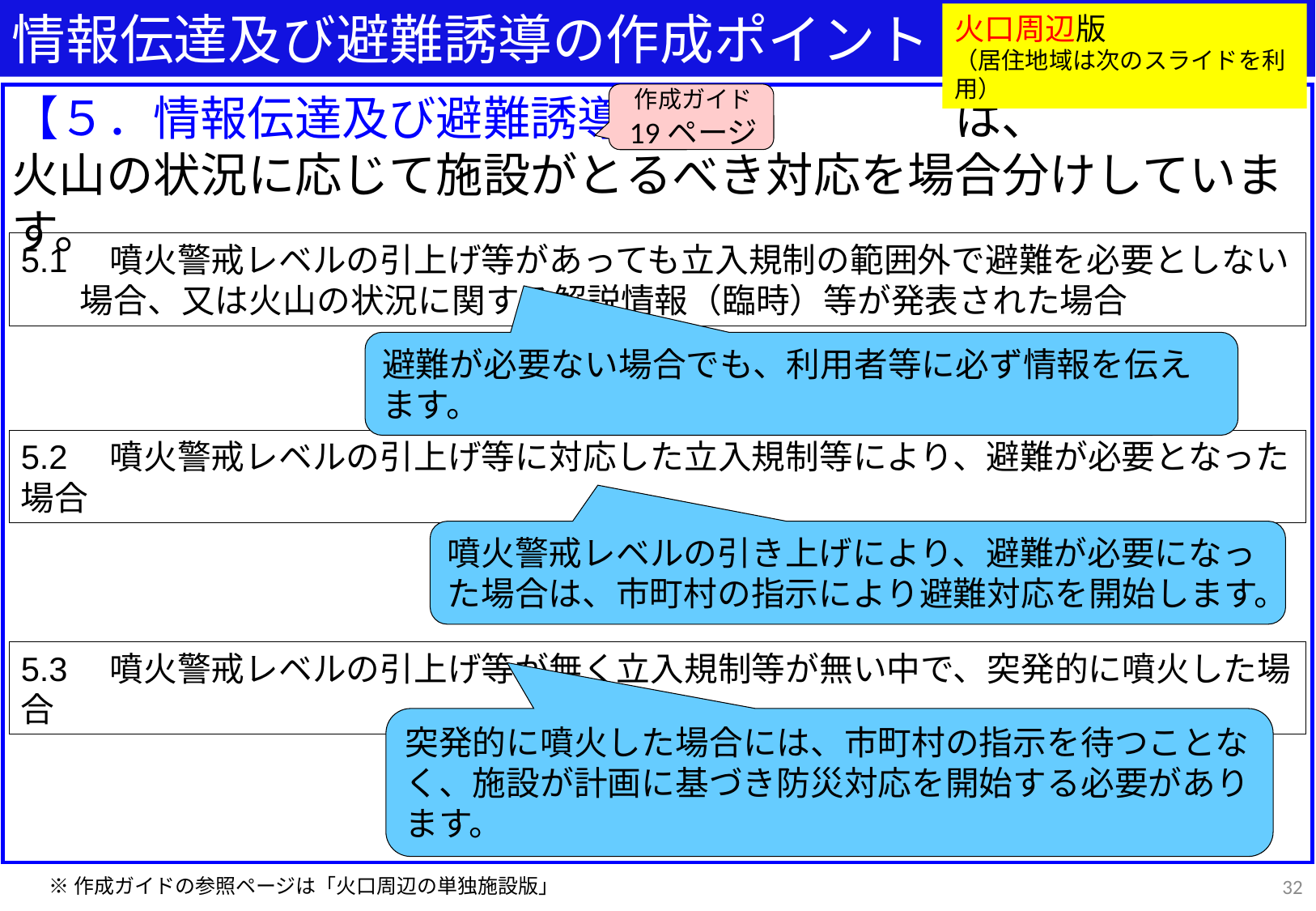

情報伝達及び避難誘導の作成ポイント
火口周辺版
（居住地域は次のスライドを利用）
作成ガイド
19ページ

【５．情報伝達及び避難誘導】　　　　　　は、
火山の状況に応じて施設がとるべき対応を場合分けしています。

5.1　噴火警戒レベルの引上げ等があっても立入規制の範囲外で避難を必要としない場合、又は火山の状況に関する解説情報（臨時）等が発表された場合
避難が必要ない場合でも、利用者等に必ず情報を伝えます。
5.2　噴火警戒レベルの引上げ等に対応した立入規制等により、避難が必要となった場合
噴火警戒レベルの引き上げにより、避難が必要になった場合は、市町村の指示により避難対応を開始します。
5.3　噴火警戒レベルの引上げ等が無く立入規制等が無い中で、突発的に噴火した場合
突発的に噴火した場合には、市町村の指示を待つことなく、施設が計画に基づき防災対応を開始する必要があります。
32
※作成ガイドの参照ページは「火口周辺の単独施設版」